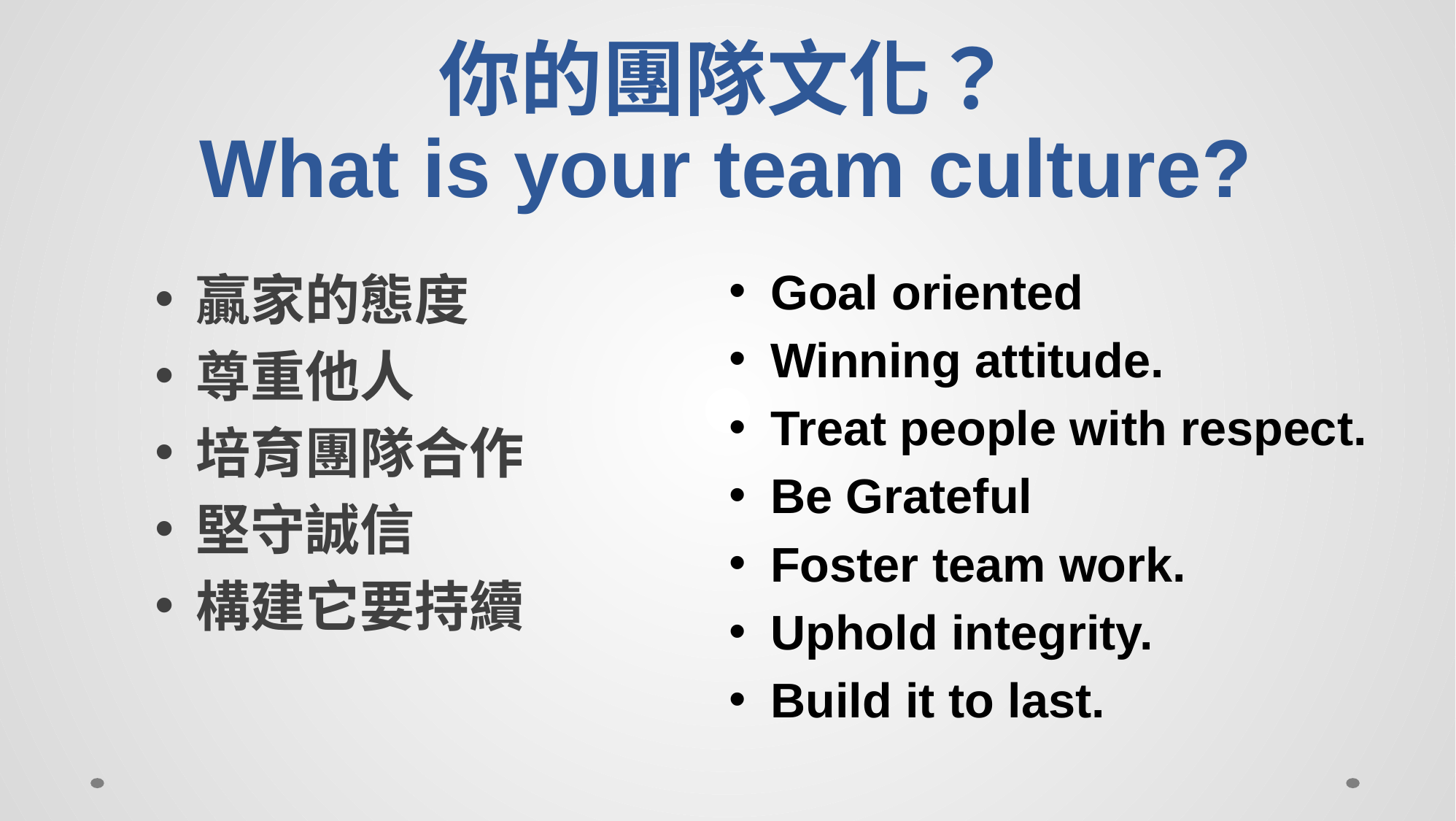

# 你的團隊文化？ What is your team culture?
Goal oriented
Winning attitude.
Treat people with respect.
Be Grateful
Foster team work.
Uphold integrity.
Build it to last.

贏家的態度
尊重他人
培育團隊合作
堅守誠信
構建它要持續